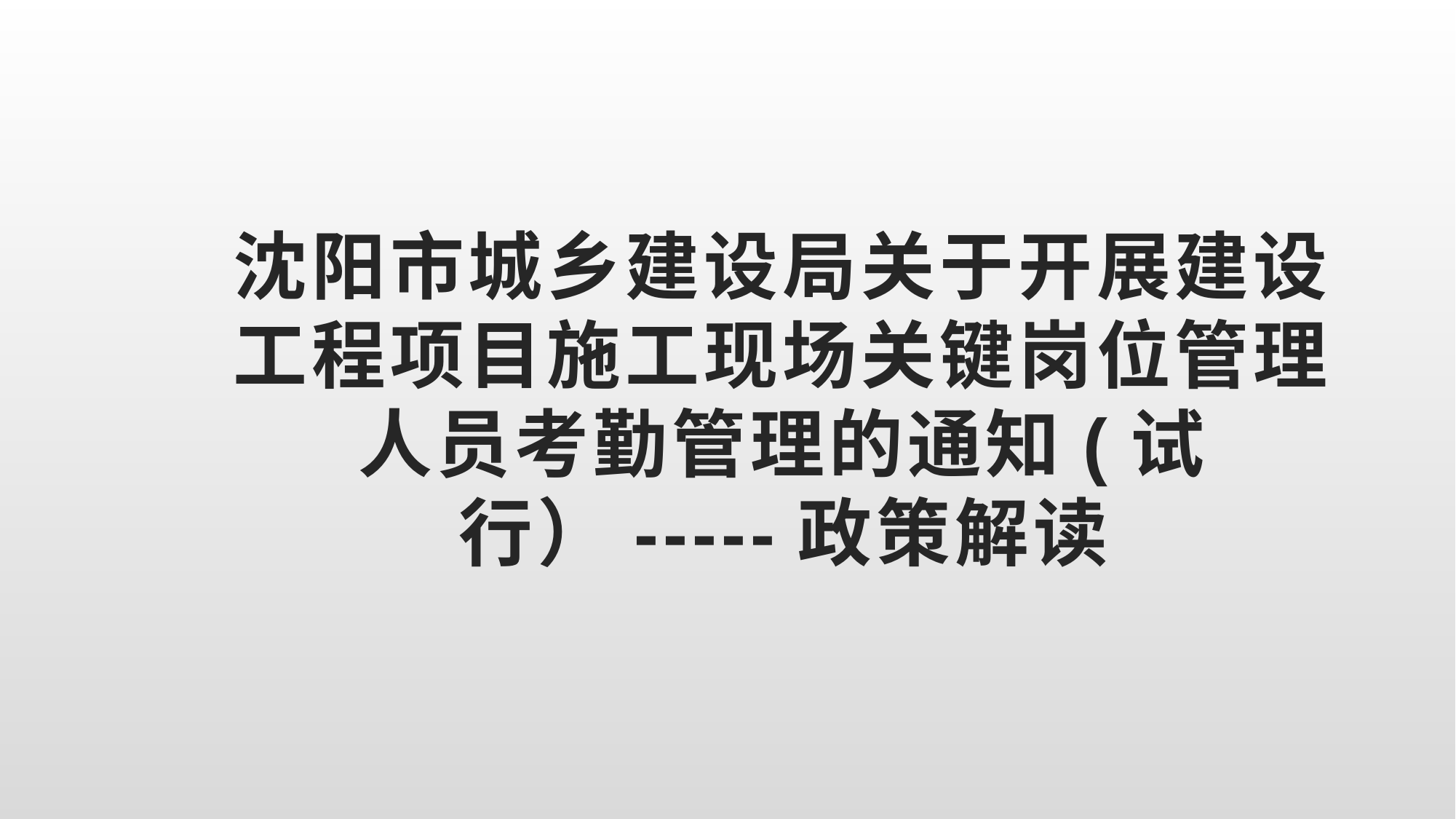

# 沈阳市城乡建设局关于开展建设工程项目施工现场关键岗位管理人员考勤管理的通知(试行）-----政策解读